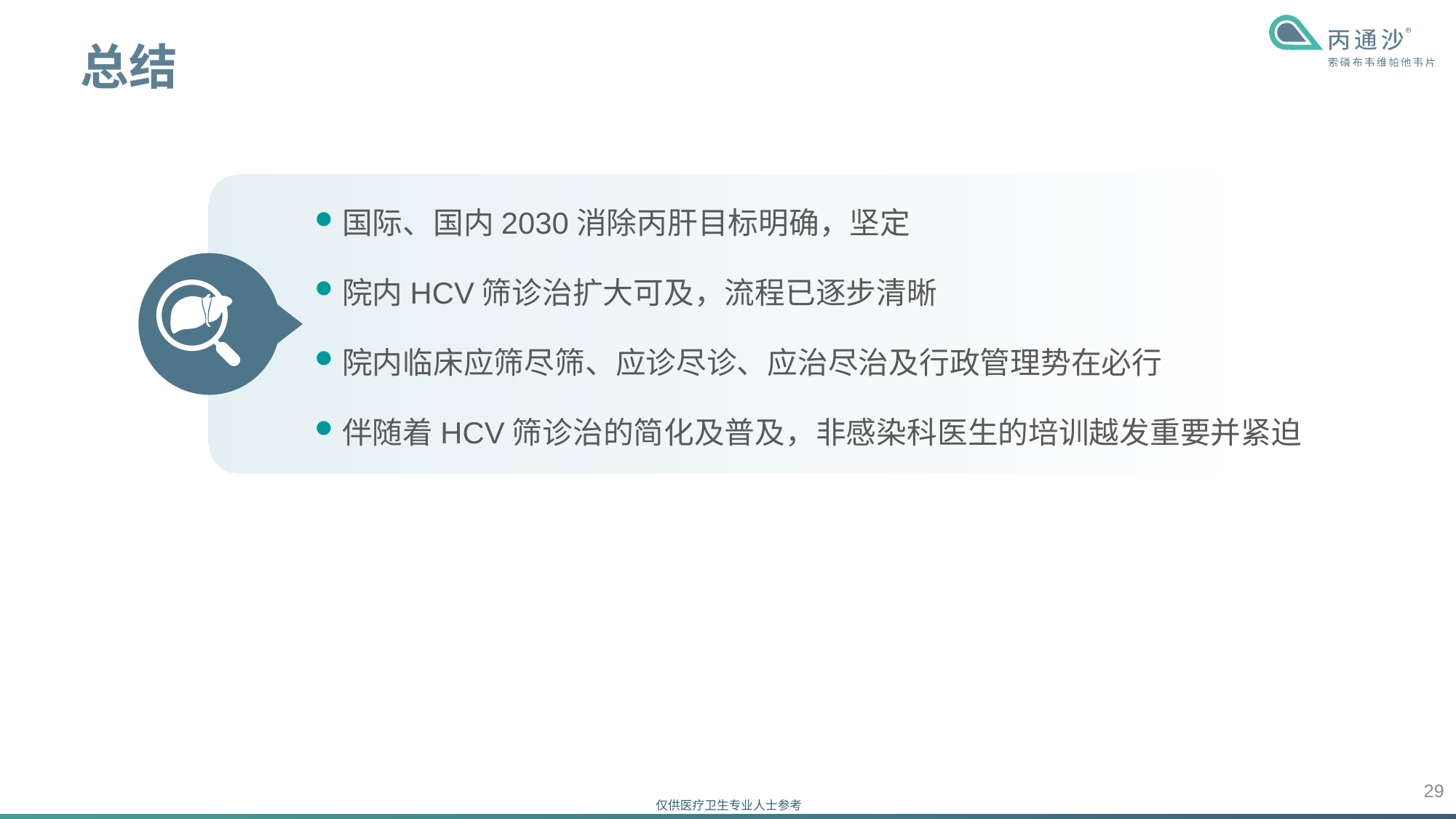

# 总结

国际、国内2030消除丙肝目标明确，坚定
院内HCV筛诊治扩大可及，流程已逐步清晰
院内临床应筛尽筛、应诊尽诊、应治尽治及行政管理势在必行
伴随着HCV筛诊治的简化及普及，非感染科医生的培训越发重要并紧迫

29